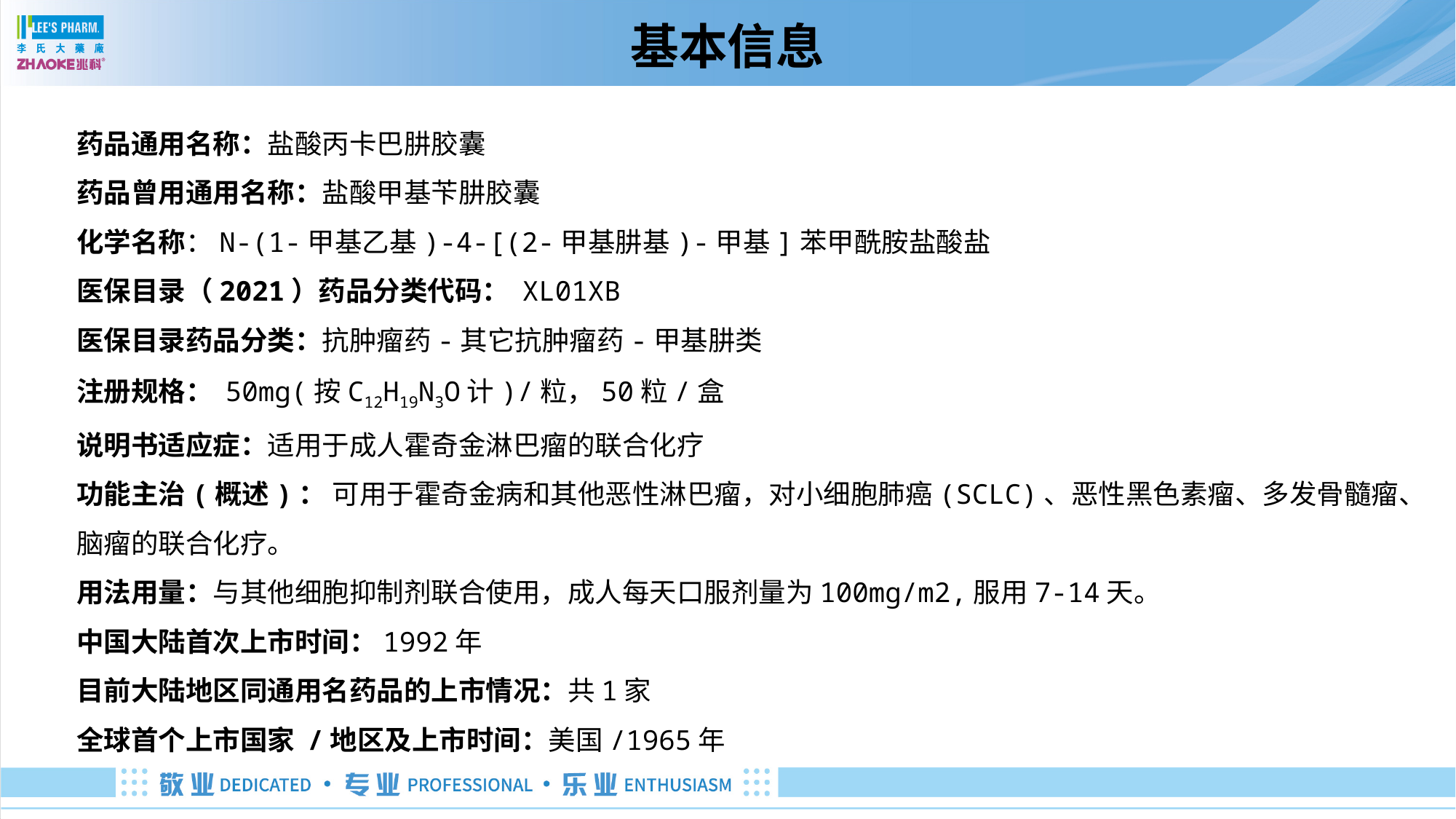

# 基本信息
药品通用名称：盐酸丙卡巴肼胶囊
药品曾用通用名称：盐酸甲基苄肼胶囊
化学名称：N-(1-甲基乙基)-4-[(2-甲基肼基)-甲基]苯甲酰胺盐酸盐
医保目录（2021）药品分类代码： XL01XB
医保目录药品分类：抗肿瘤药-其它抗肿瘤药-甲基肼类
注册规格： 50mg(按C12H19N3O计)/粒，50粒/盒
说明书适应症：适用于成人霍奇金淋巴瘤的联合化疗
功能主治(概述)： 可用于霍奇金病和其他恶性淋巴瘤，对小细胞肺癌(SCLC)、恶性黑色素瘤、多发骨髓瘤、脑瘤的联合化疗。
用法用量：与其他细胞抑制剂联合使用，成人每天口服剂量为100mg/m2,服用7-14天。
中国大陆首次上市时间：1992年
目前大陆地区同通用名药品的上市情况：共1家
全球首个上市国家 /地区及上市时间：美国/1965年